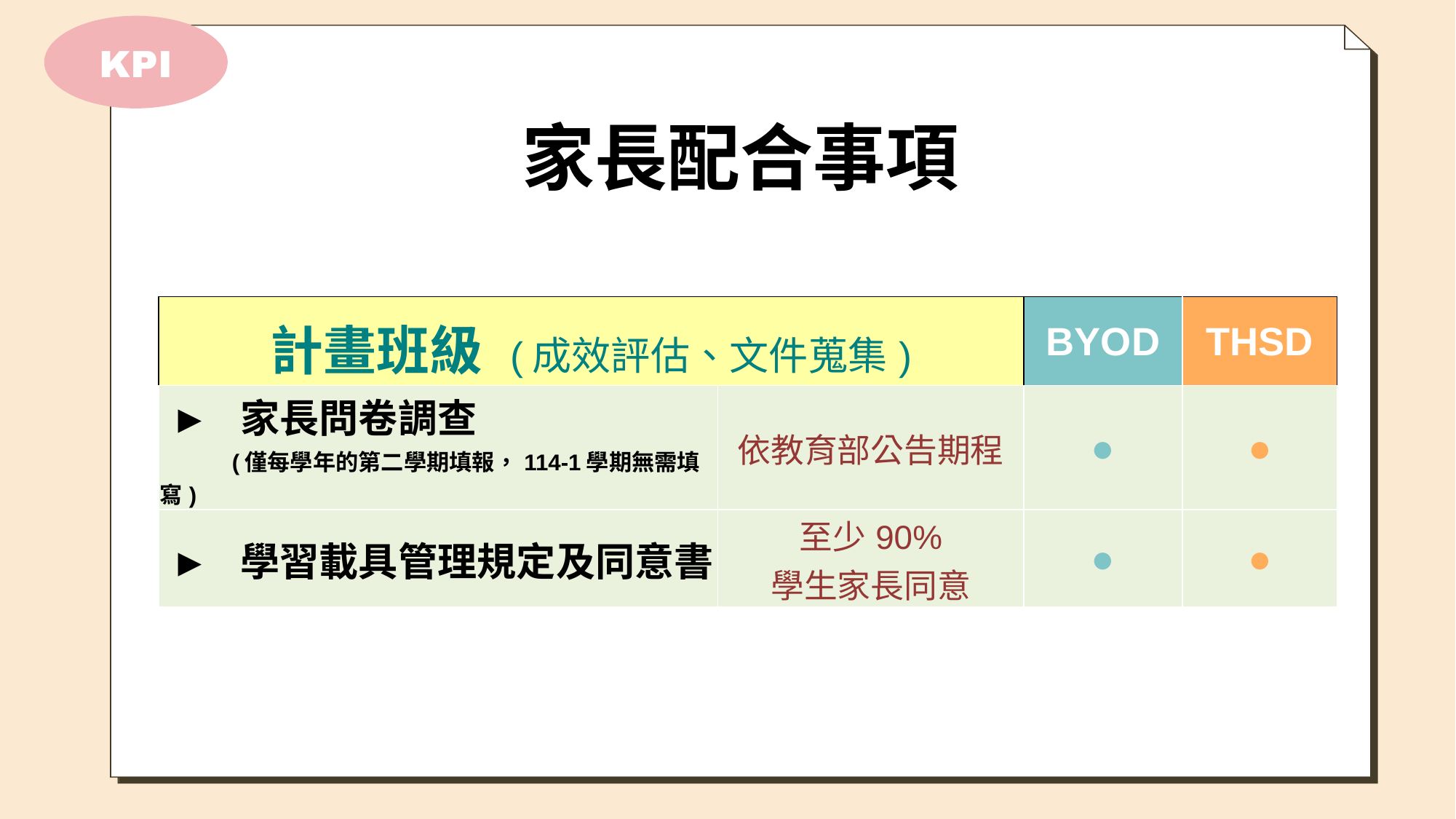

KPI

家長配合事項
| 計畫班級 (成效評估、文件蒐集) |  | BYOD | THSD |
| --- | --- | --- | --- |
| ► 家長問卷調查 (僅每學年的第二學期填報，114-1學期無需填寫) | 依教育部公告期程 | ● | ● |
| ► 學習載具管理規定及同意書 | 至少90% 學生家長同意 | ● | ● |